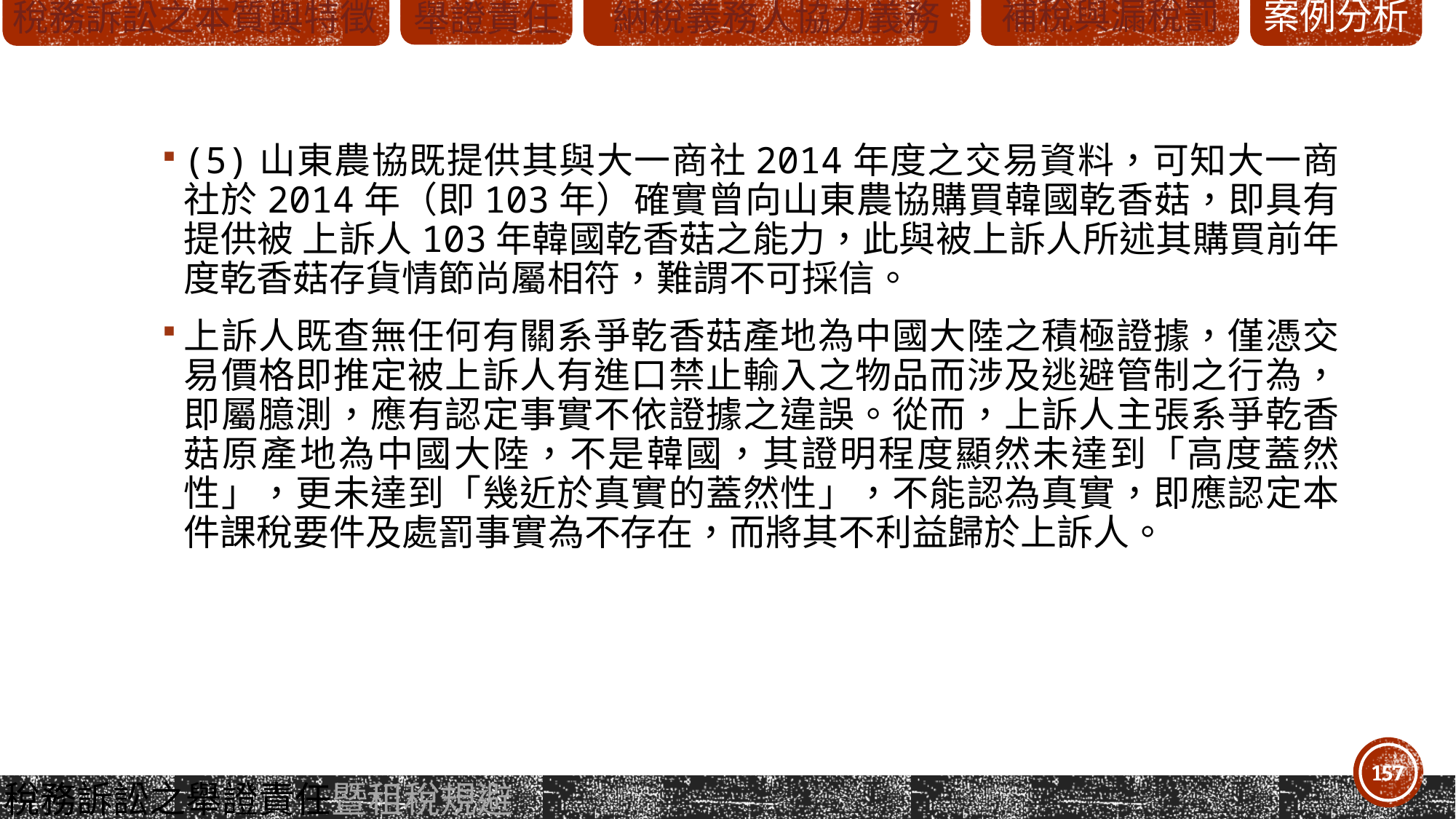

(5)山東農協既提供其與大一商社2014年度之交易資料，可知大一商社於2014年（即103年）確實曾向山東農協購買韓國乾香菇，即具有提供被 上訴人103年韓國乾香菇之能力，此與被上訴人所述其購買前年度乾香菇存貨情節尚屬相符，難謂不可採信。
上訴人既查無任何有關系爭乾香菇產地為中國大陸之積極證據，僅憑交易價格即推定被上訴人有進口禁止輸入之物品而涉及逃避管制之行為，即屬臆測，應有認定事實不依證據之違誤。從而，上訴人主張系爭乾香菇原產地為中國大陸，不是韓國，其證明程度顯然未達到「高度蓋然性」，更未達到「幾近於真實的蓋然性」，不能認為真實，即應認定本件課稅要件及處罰事實為不存在，而將其不利益歸於上訴人。

157